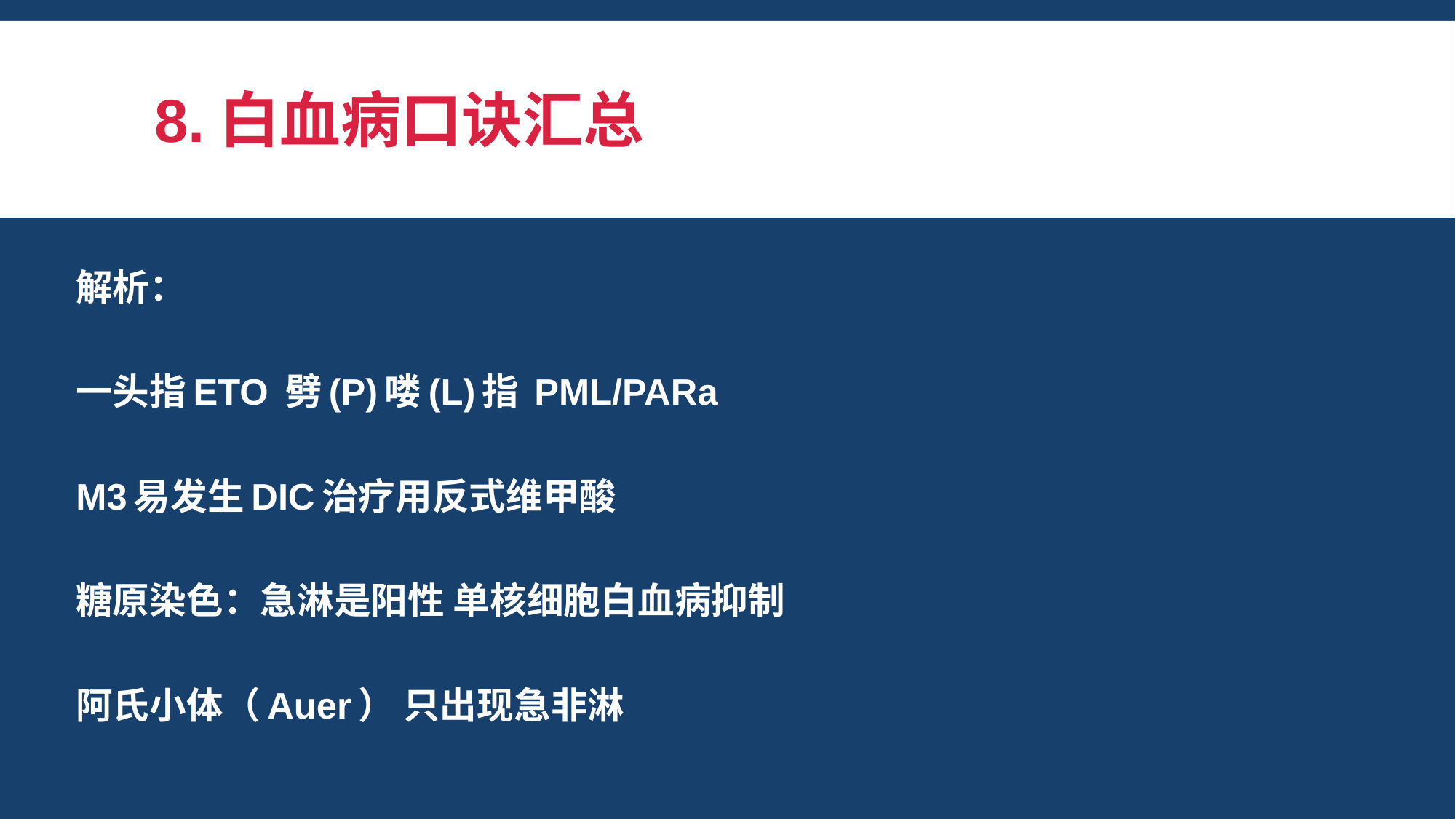

# 8.白血病口诀汇总
解析：
一头指ETO 劈(P)喽(L)指 PML/PARa
M3易发生DIC治疗用反式维甲酸
糖原染色：急淋是阳性 单核细胞白血病抑制
阿氏小体（Auer） 只出现急非淋